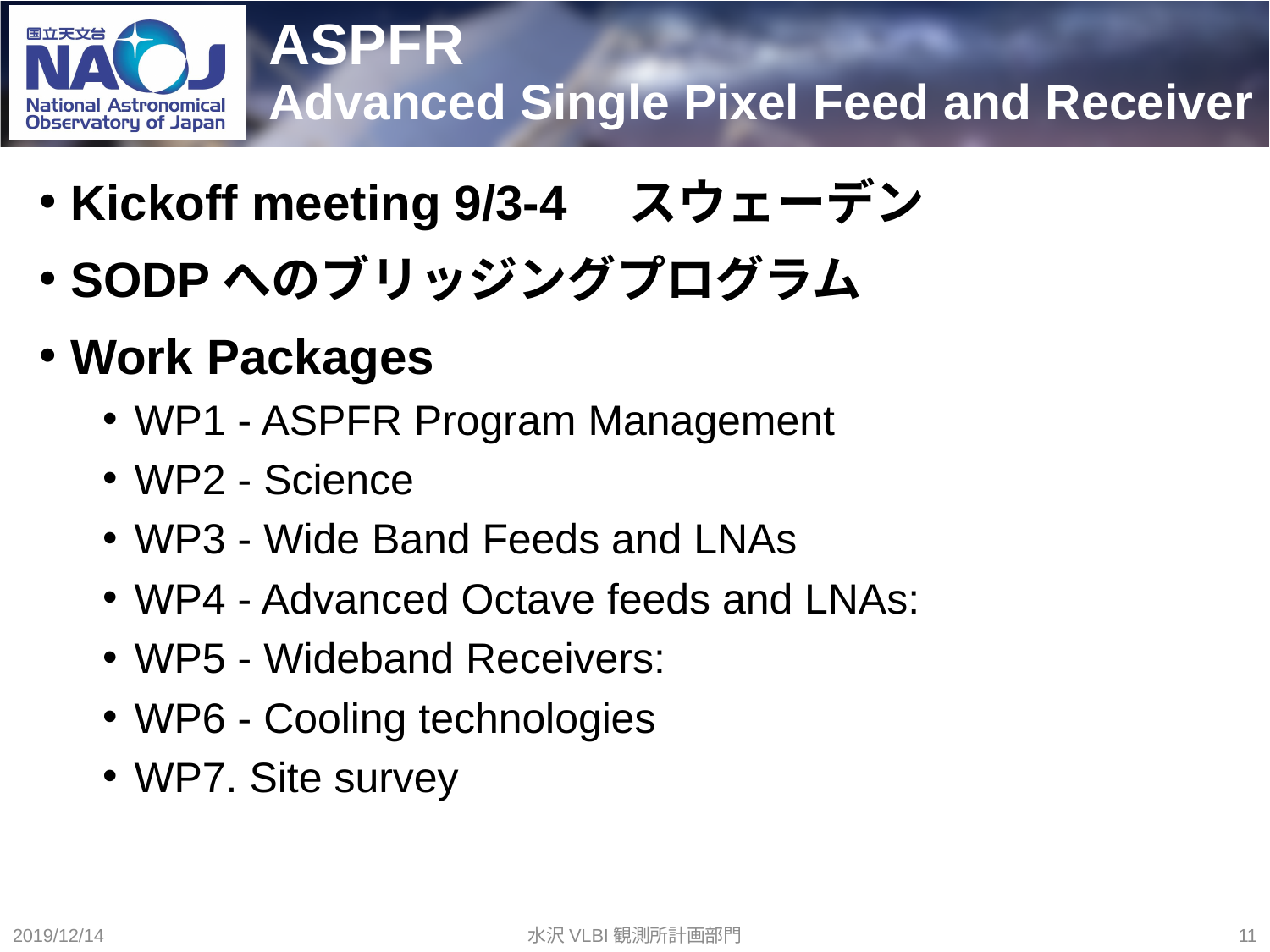

# ASPFR Advanced Single Pixel Feed and Receiver
Kickoff meeting 9/3-4　スウェーデン
SODPへのブリッジングプログラム
Work Packages
WP1 - ASPFR Program Management
WP2 - Science
WP3 - Wide Band Feeds and LNAs
WP4 - Advanced Octave feeds and LNAs:
WP5 - Wideband Receivers:
WP6 - Cooling technologies
WP7. Site survey

2019/12/14
水沢VLBI観測所計画部門
11